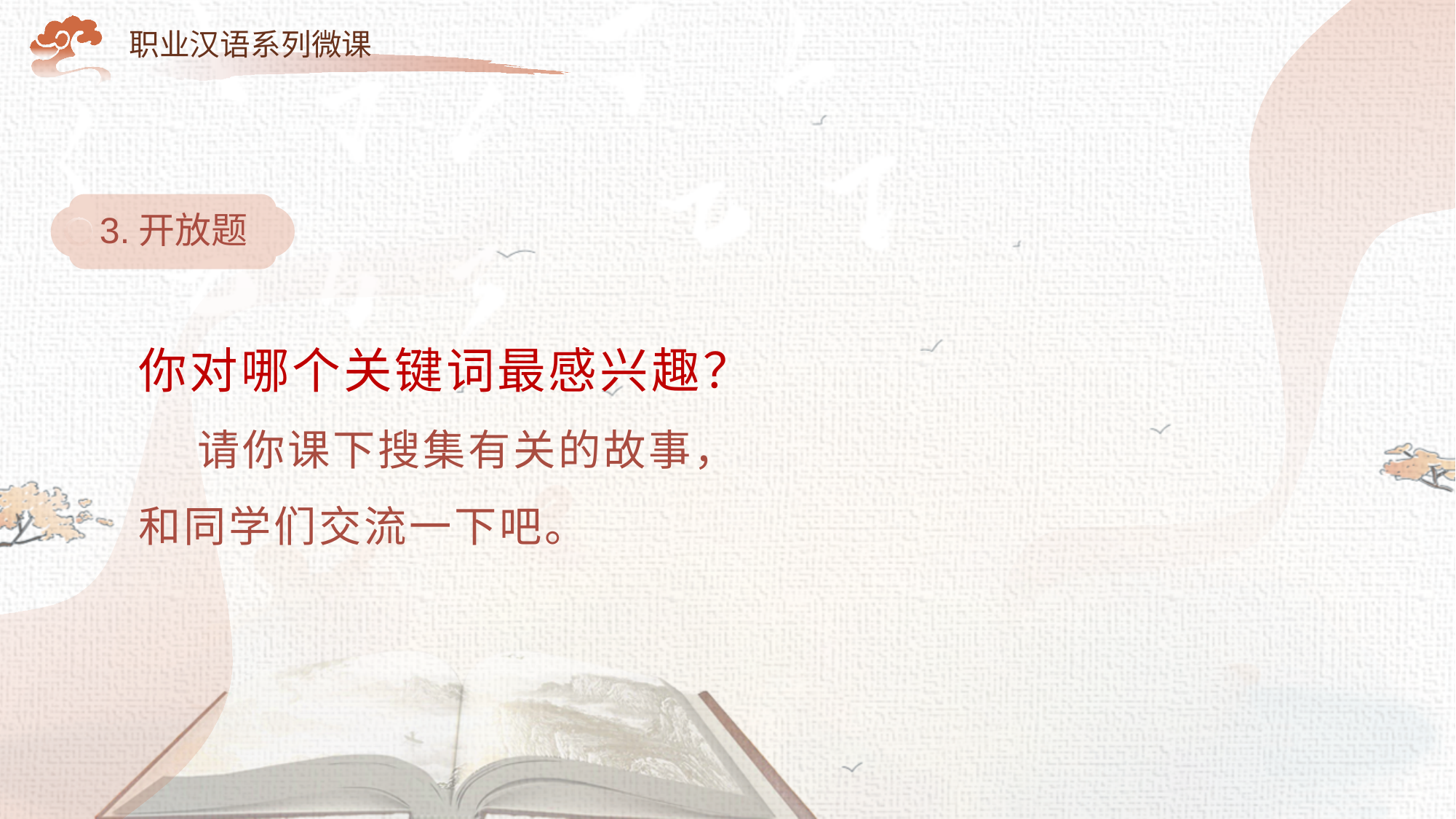

职业汉语系列微课

3.开放题
你对哪个关键词最感兴趣？
    请你课下搜集有关的故事，和同学们交流一下吧。